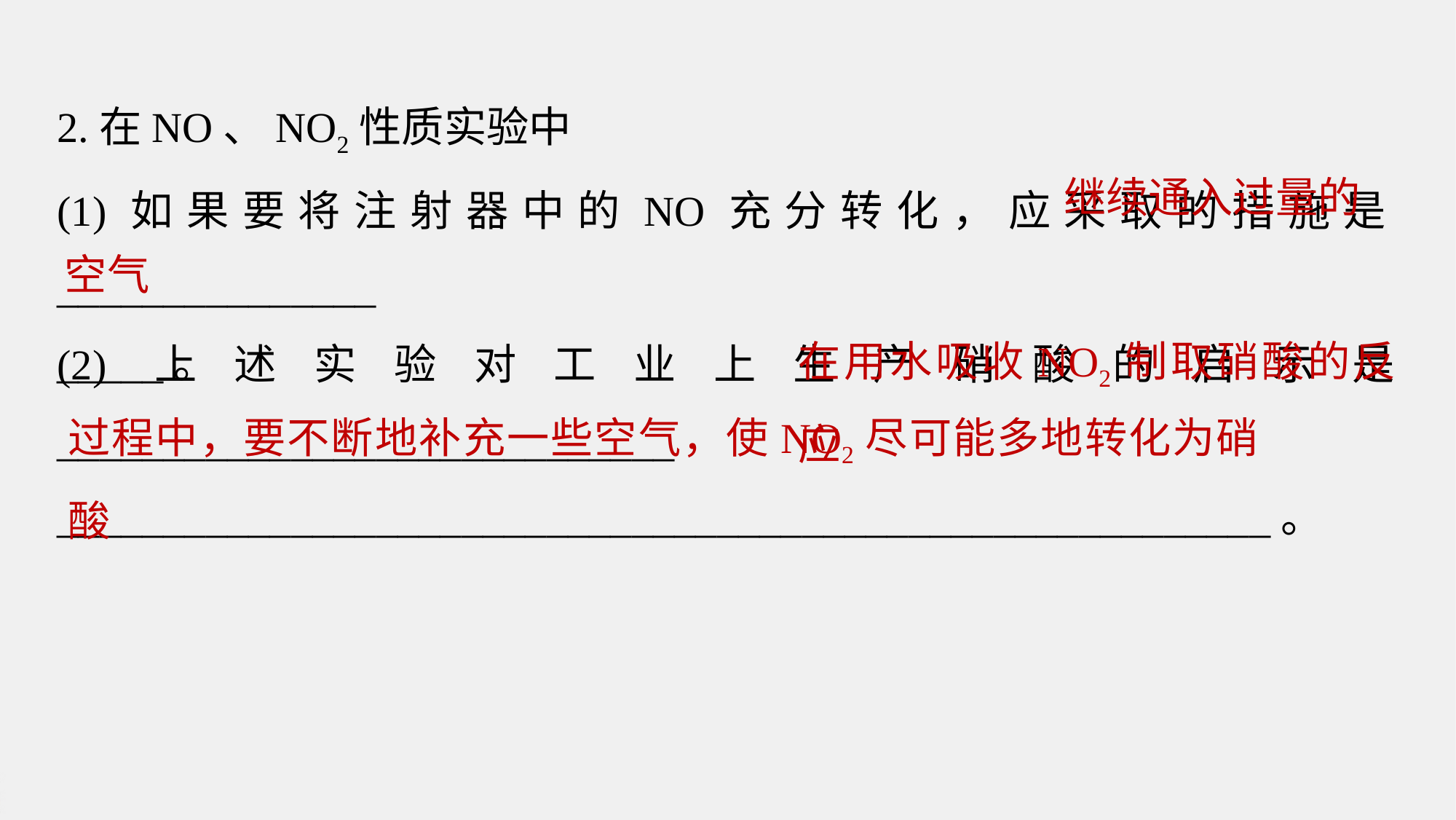

2.在NO、NO2性质实验中
(1)如果要将注射器中的NO充分转化，应采取的措施是_______________
_____。
继续通入过量的
空气
在用水吸收NO2制取硝酸的反应
(2)上述实验对工业上生产硝酸的启示是_____________________________
_________________________________________________________。
过程中，要不断地补充一些空气，使NO2尽可能多地转化为硝酸